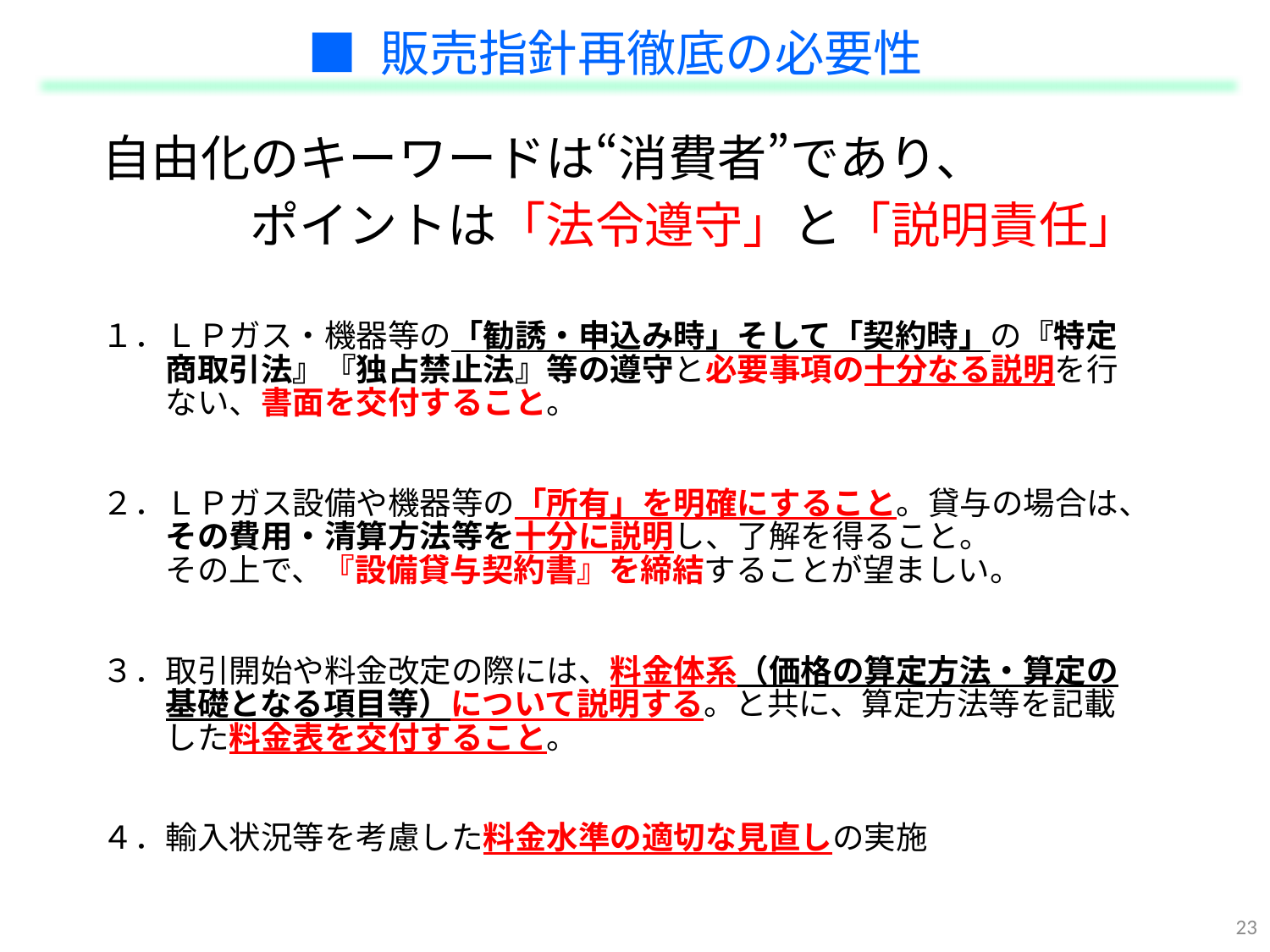

■ 販売指針再徹底の必要性

自由化のキーワードは“消費者”であり、

　　　ポイントは「法令遵守」と「説明責任」

１．ＬＰガス・機器等の「勧誘・申込み時」そして「契約時」の『特定
　　商取引法』『独占禁止法』等の遵守と必要事項の十分なる説明を行
　　ない、書面を交付すること。

２．ＬＰガス設備や機器等の「所有」を明確にすること。貸与の場合は、
　　その費用・清算方法等を十分に説明し、了解を得ること。
　　その上で、『設備貸与契約書』を締結することが望ましい。

３．取引開始や料金改定の際には、料金体系（価格の算定方法・算定の
　　基礎となる項目等）について説明する。と共に、算定方法等を記載
　　した料金表を交付すること。

４．輸入状況等を考慮した料金水準の適切な見直しの実施

23